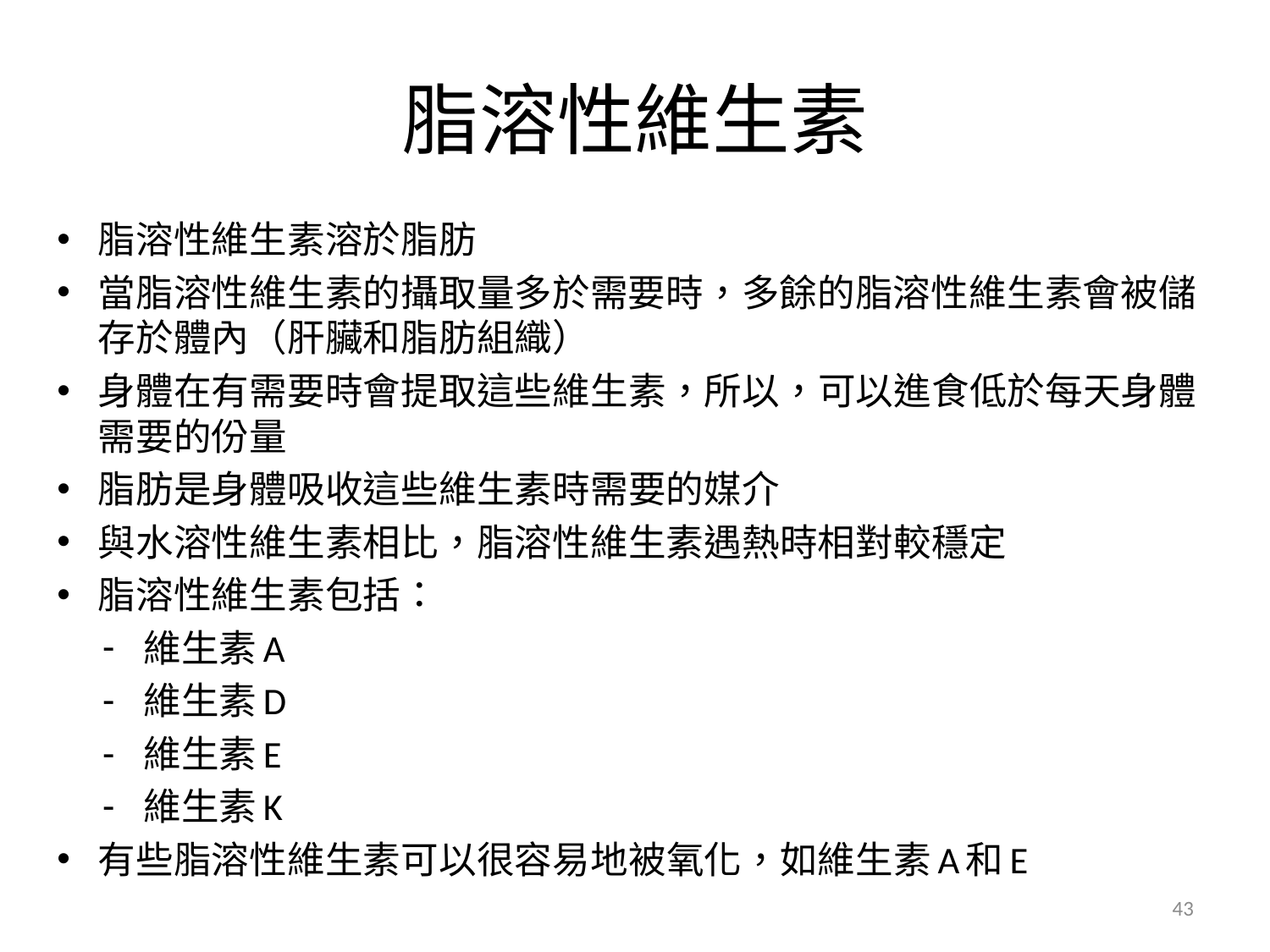

# 脂溶性維生素
脂溶性維生素溶於脂肪
當脂溶性維生素的攝取量多於需要時，多餘的脂溶性維生素會被儲存於體內（肝臟和脂肪組織）
身體在有需要時會提取這些維生素，所以，可以進食低於每天身體需要的份量
脂肪是身體吸收這些維生素時需要的媒介
與水溶性維生素相比，脂溶性維生素遇熱時相對較穩定
脂溶性維生素包括：
維生素A
維生素D
維生素E
維生素K
有些脂溶性維生素可以很容易地被氧化，如維生素A和E
43